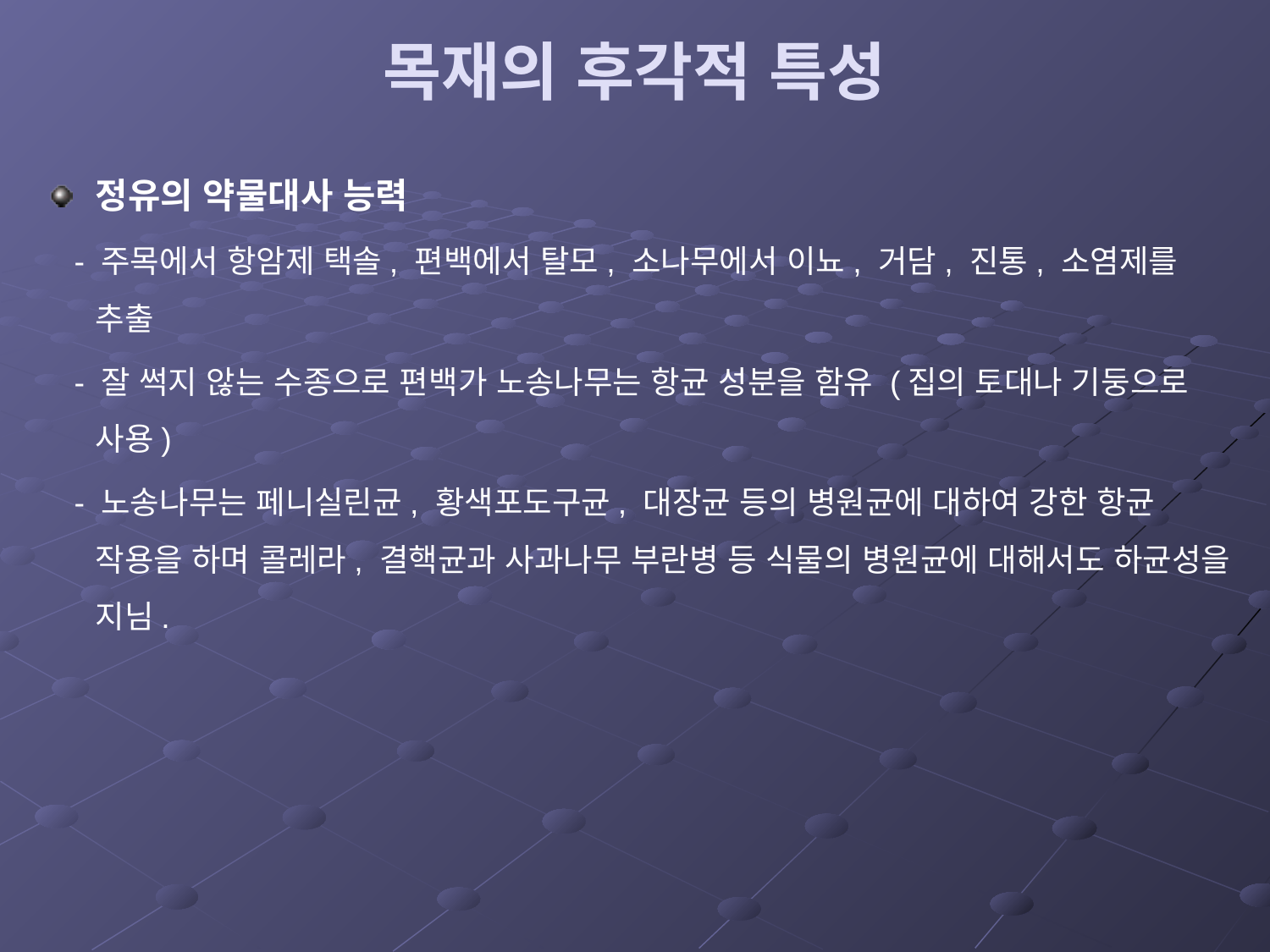

# 목재의 후각적 특성
정유의 약물대사 능력
   - 주목에서 항암제 택솔, 편백에서 탈모, 소나무에서 이뇨, 거담, 진통, 소염제를 추출
   - 잘 썩지 않는 수종으로 편백가 노송나무는 항균 성분을 함유 (집의 토대나 기둥으로 사용)
   - 노송나무는 페니실린균, 황색포도구균, 대장균 등의 병원균에 대하여 강한 항균 작용을 하며 콜레라, 결핵균과 사과나무 부란병 등 식물의 병원균에 대해서도 하균성을 지님.